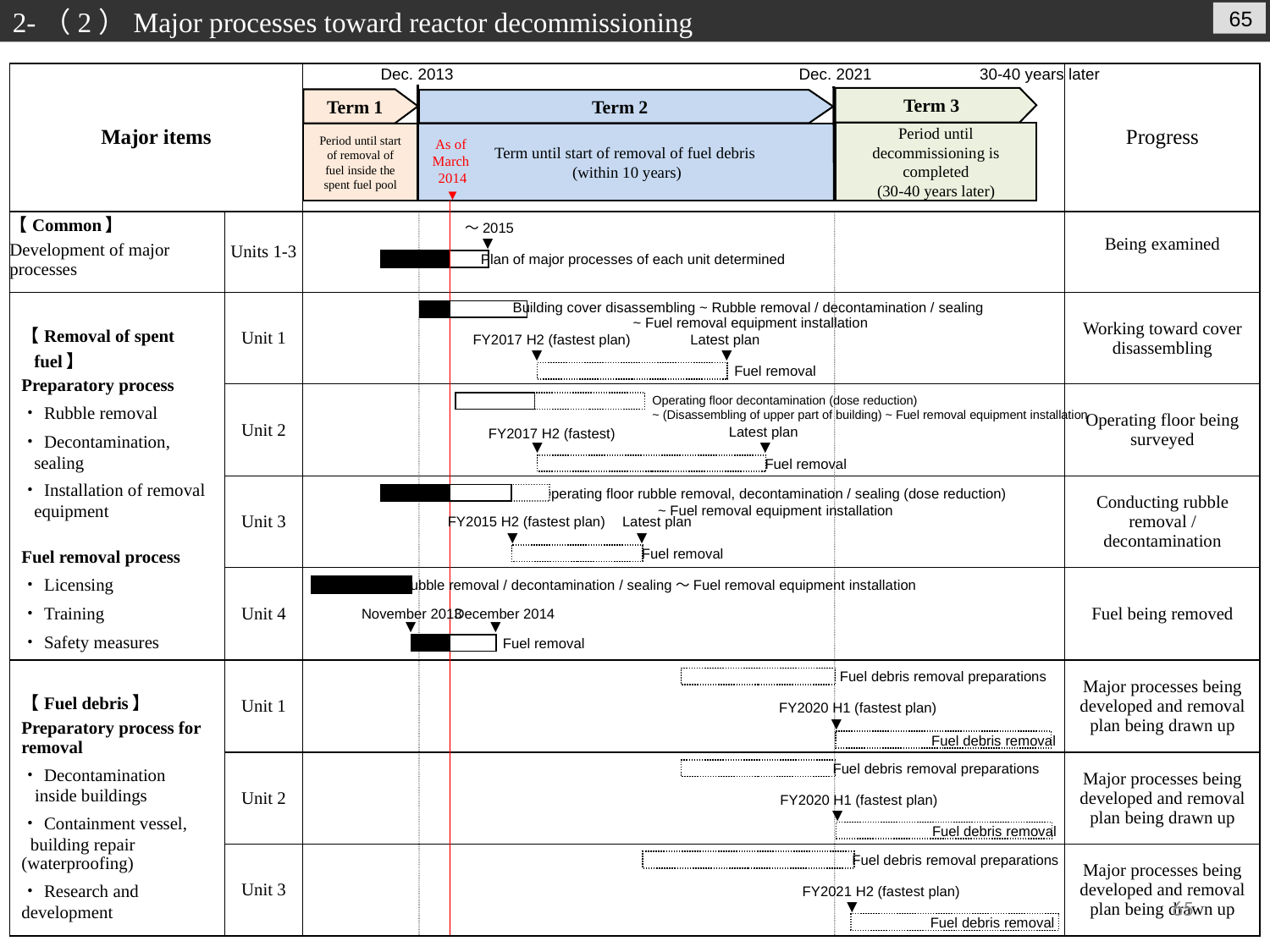

2-（2）Major processes toward reactor decommissioning
65
Dec. 2013
Dec. 2021
30-40 years later
| Major items |  |  | Progress |
| --- | --- | --- | --- |
| 【Common】 Development of major processes | Units 1-3 |  | Being examined |
| 【Removal of spent fuel】 Preparatory process ・Rubble removal ・Decontamination, sealing ・Installation of removal equipment Fuel removal process ・Licensing ・Training ・Safety measures | Unit 1 |  | Working toward cover disassembling |
|  | Unit 2 |  | Operating floor being surveyed |
|  | Unit 3 |  | Conducting rubble removal / decontamination |
|  | Unit 4 |  | Fuel being removed |
| 【Fuel debris】 Preparatory process for removal ・Decontamination inside buildings ・Containment vessel, building repair (waterproofing) ・Research and development | Unit 1 |  | Major processes being developed and removal plan being drawn up |
|  | Unit 2 |  | Major processes being developed and removal plan being drawn up |
|  | Unit 3 |  | Major processes being developed and removal plan being drawn up |
Term 3
Term 1
Term 2
Period until decommissioning is completed
(30-40 years later)
Period until start of removal of fuel inside the spent fuel pool
Term until start of removal of fuel debris
(within 10 years)
As of
March
2014
▼

～2015
▼

Plan of major processes of each unit determined

Building cover disassembling ~ Rubble removal / decontamination / sealing
~ Fuel removal equipment installation
FY2017 H2 (fastest plan)
Latest plan
▼
▼

Fuel removal
Operating floor decontamination (dose reduction)
~ (Disassembling of upper part of building) ~ Fuel removal equipment installation

FY2017 H2 (fastest)
Latest plan
▼
▼

Fuel removal

Operating floor rubble removal, decontamination / sealing (dose reduction)
~ Fuel removal equipment installation
FY2015 H2 (fastest plan)
Latest plan
▼
▼

Fuel removal
Rubble removal / decontamination / sealing～Fuel removal equipment installation

November 2013
December 2014
▼
▼

Fuel removal

Fuel debris removal preparations
FY2020 H1 (fastest plan)
▼

Fuel debris removal

Fuel debris removal preparations
FY2020 H1 (fastest plan)
▼

Fuel debris removal

Fuel debris removal preparations
FY2021 H2 (fastest plan)
65
▼

Fuel debris removal